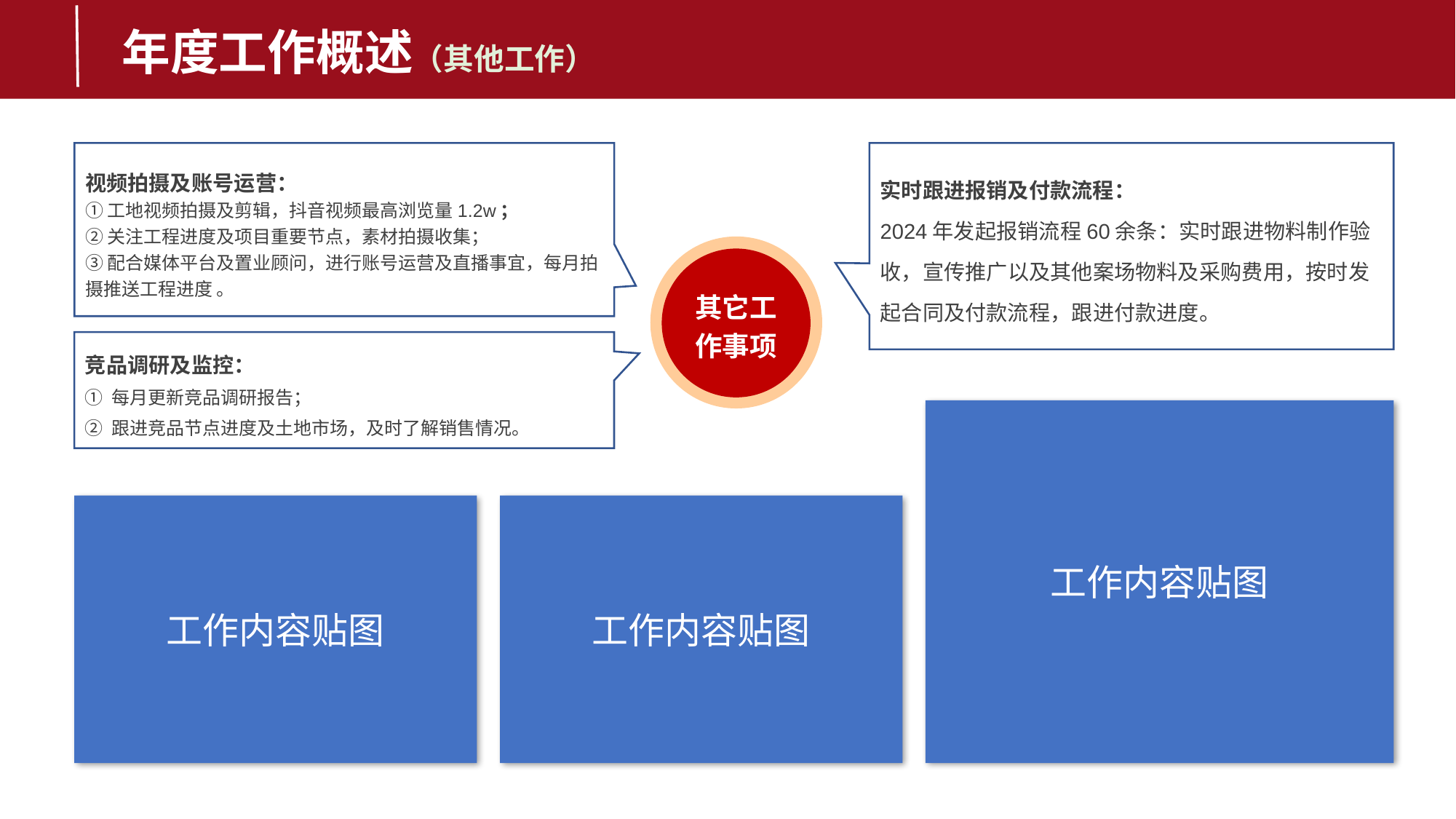

年度工作概述（其他工作）
视频拍摄及账号运营：
①工地视频拍摄及剪辑，抖音视频最高浏览量1.2w；
②关注工程进度及项目重要节点，素材拍摄收集；
③配合媒体平台及置业顾问，进行账号运营及直播事宜，每月拍摄推送工程进度 。
实时跟进报销及付款流程：
2024年发起报销流程60余条：实时跟进物料制作验收，宣传推广以及其他案场物料及采购费用，按时发起合同及付款流程，跟进付款进度。

其它工
作事项
竞品调研及监控：
① 每月更新竞品调研报告；
② 跟进竞品节点进度及土地市场，及时了解销售情况。
工作内容贴图
工作内容贴图
工作内容贴图